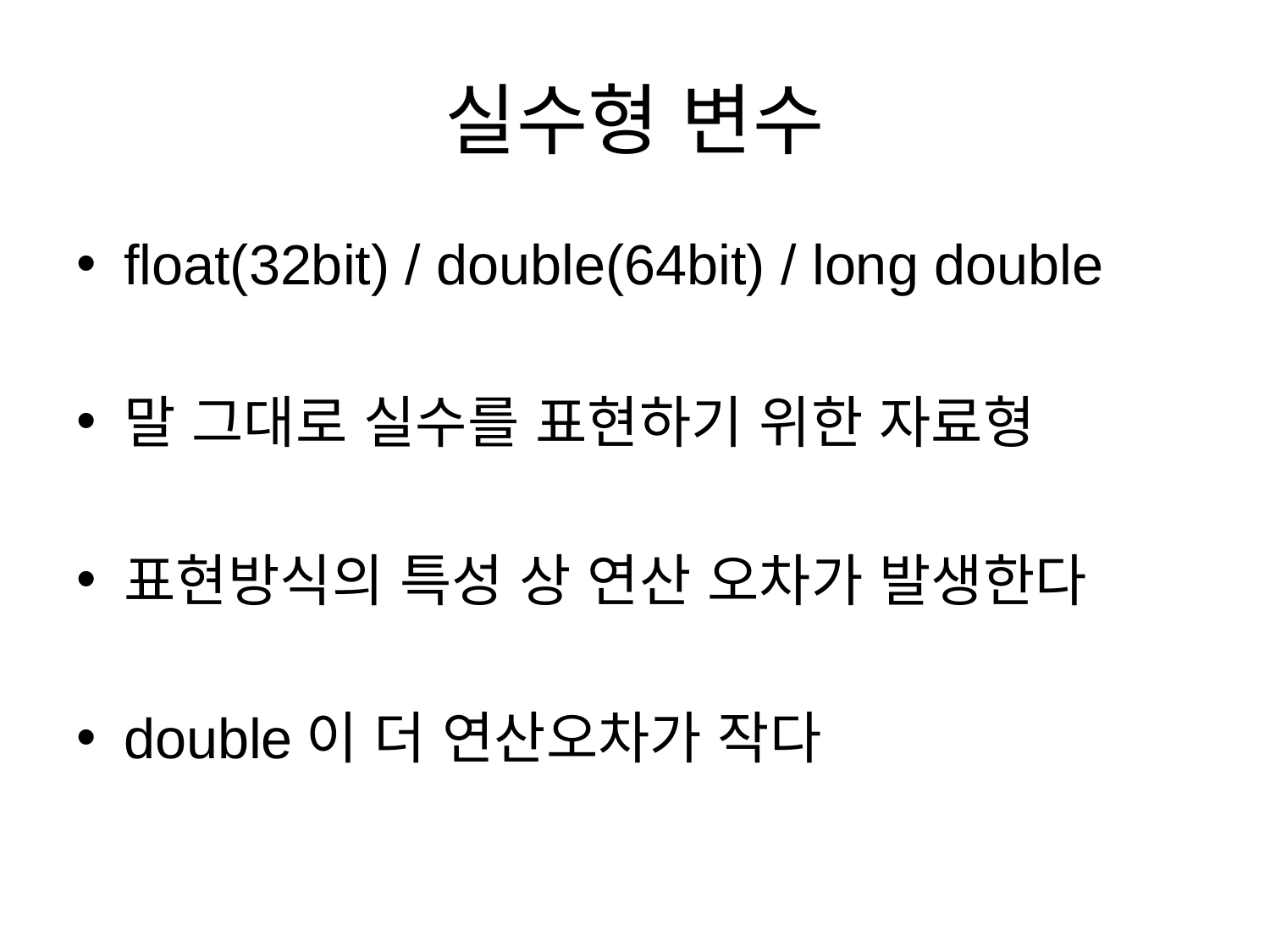

# 실수형 변수
float(32bit) / double(64bit) / long double

말 그대로 실수를 표현하기 위한 자료형

표현방식의 특성 상 연산 오차가 발생한다

double이 더 연산오차가 작다